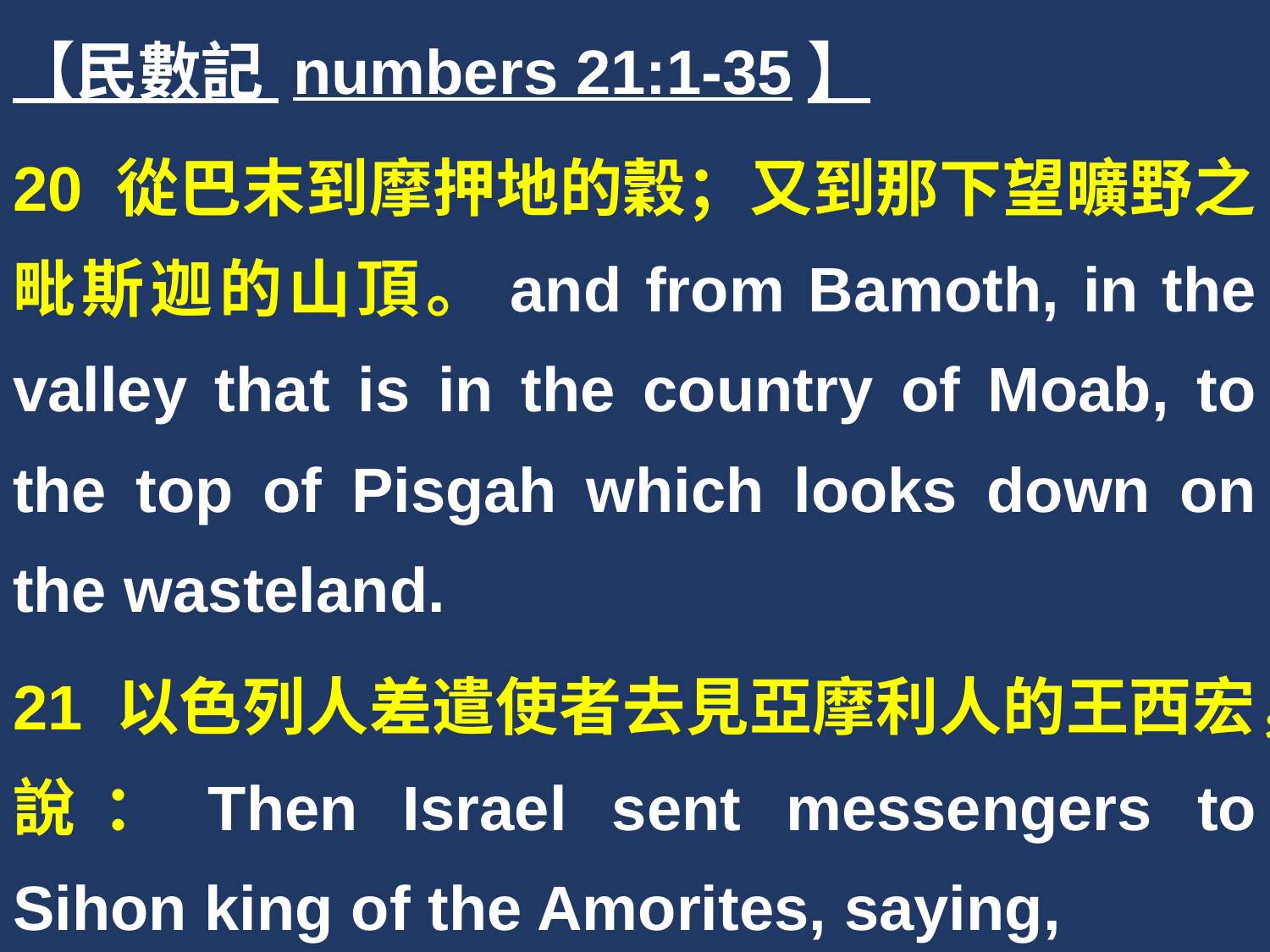

【民數記 numbers 21:1-35】
20 從巴末到摩押地的穀；又到那下望曠野之毗斯迦的山頂。and from Bamoth, in the valley that is in the country of Moab, to the top of Pisgah which looks down on the wasteland.
21 以色列人差遣使者去見亞摩利人的王西宏，說：Then Israel sent messengers to Sihon king of the Amorites, saying,